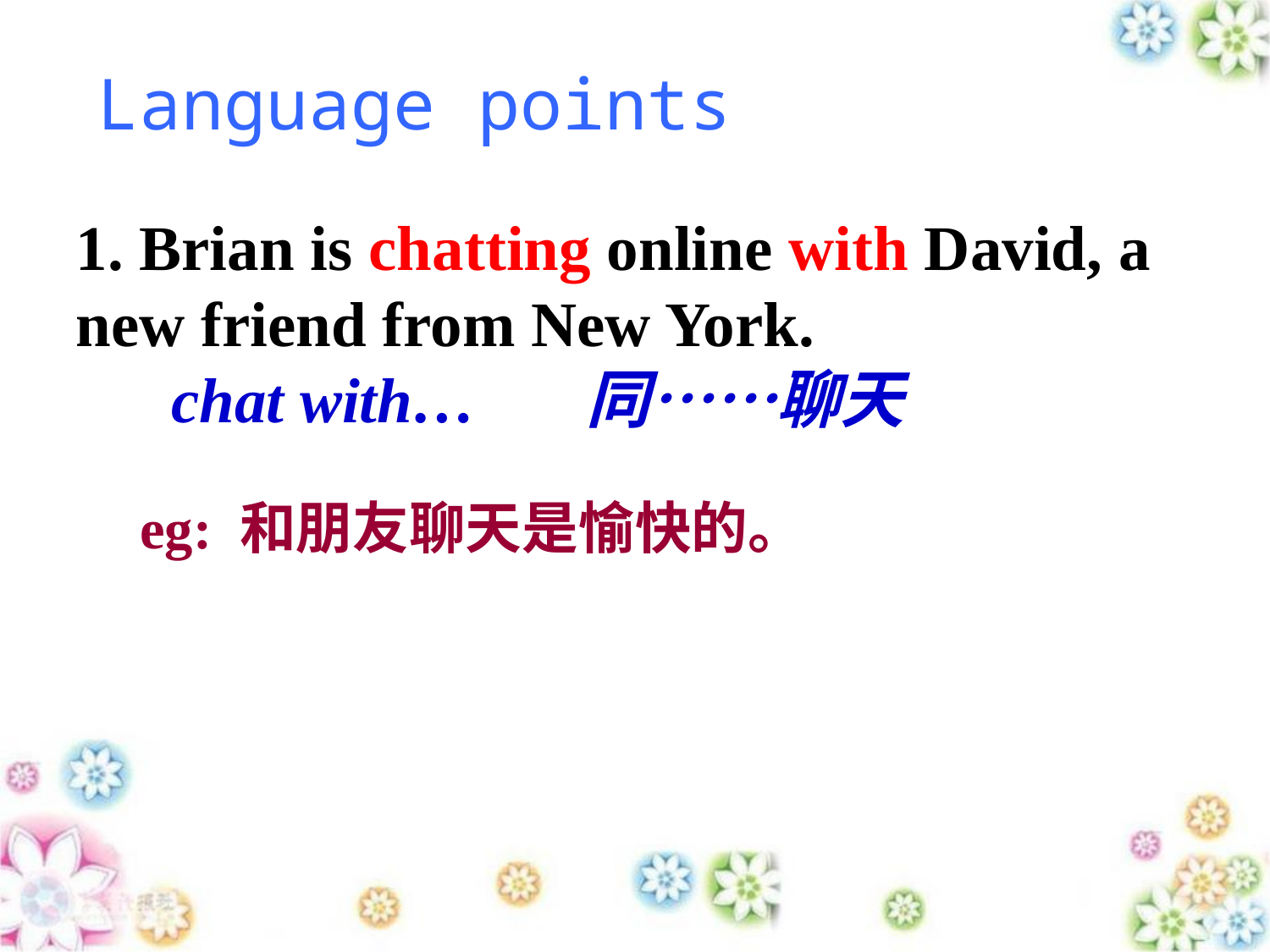

Language points
1. Brian is chatting online with David, a new friend from New York.
      chat with…      同……聊天
   eg: 和朋友聊天是愉快的。